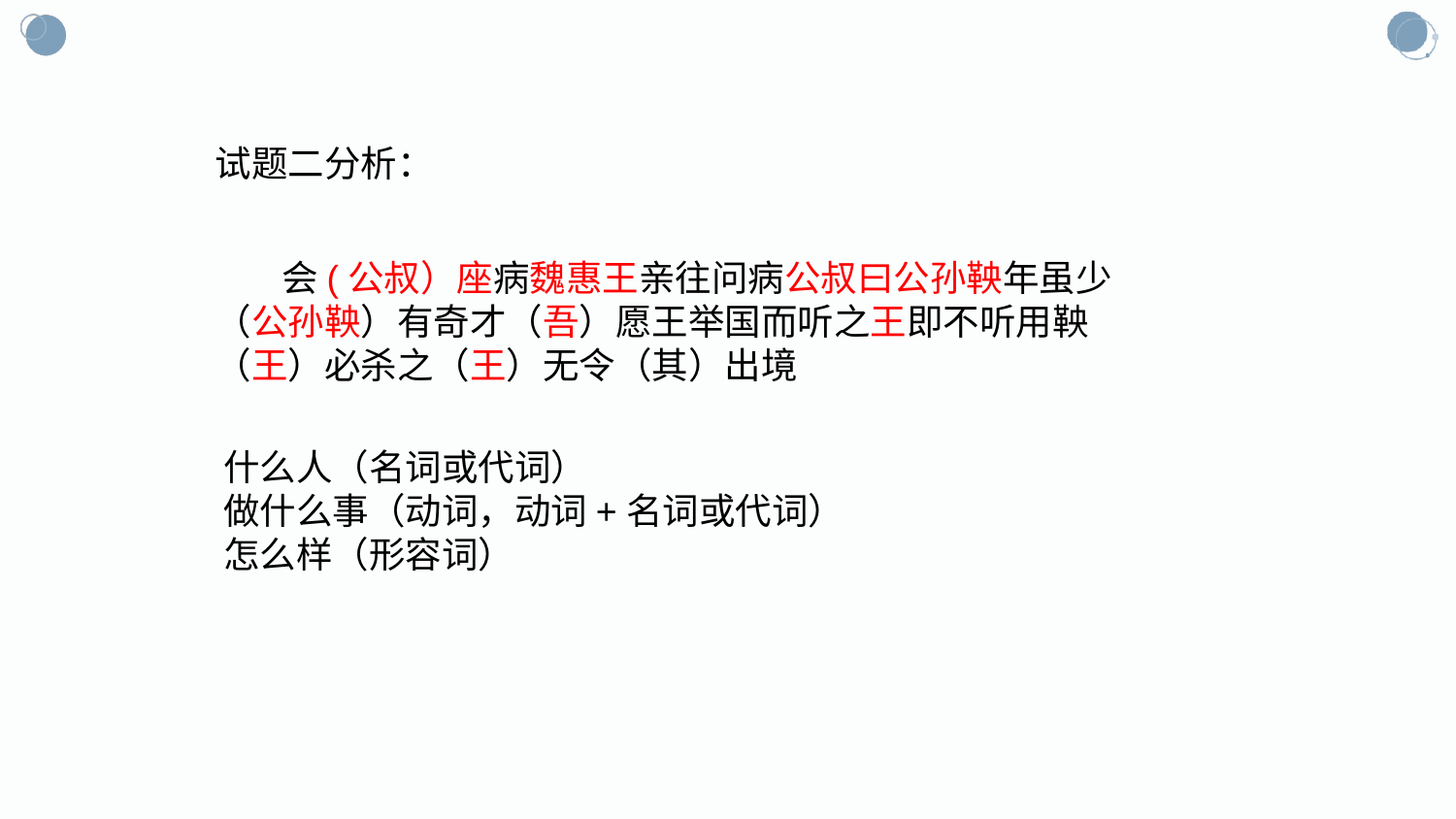

试题二分析：
       会(公叔）座病魏惠王亲往问病公叔曰公孙鞅年虽少（公孙鞅）有奇才（吾）愿王举国而听之王即不听用鞅（王）必杀之（王）无令（其）出境
什么人（名词或代词）
做什么事（动词，动词+名词或代词）
怎么样（形容词）